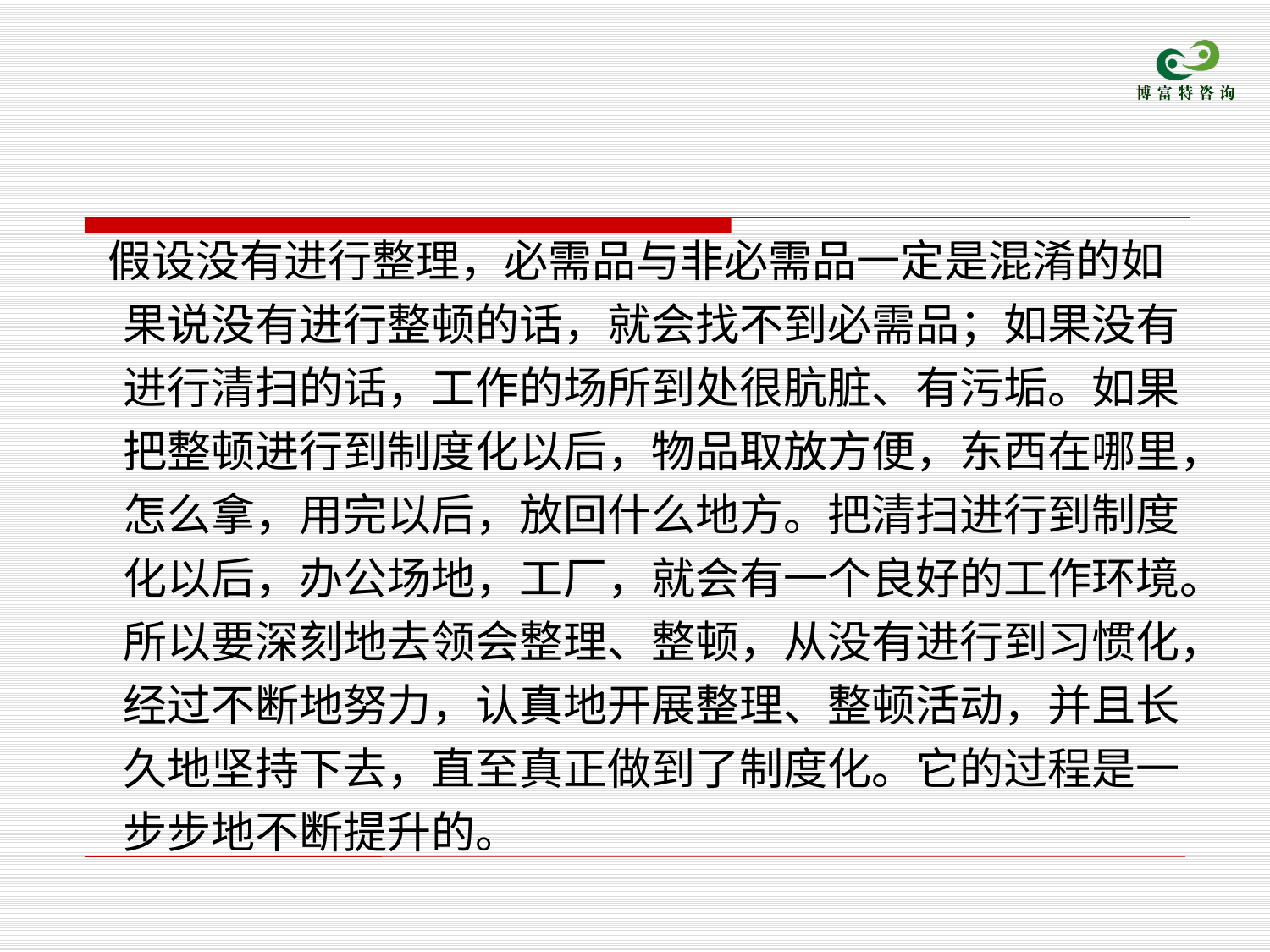

假设没有进行整理，必需品与非必需品一定是混淆的如果说没有进行整顿的话，就会找不到必需品；如果没有进行清扫的话，工作的场所到处很肮脏、有污垢。如果把整顿进行到制度化以后，物品取放方便，东西在哪里，怎么拿，用完以后，放回什么地方。把清扫进行到制度化以后，办公场地，工厂，就会有一个良好的工作环境。所以要深刻地去领会整理、整顿，从没有进行到习惯化，经过不断地努力，认真地开展整理、整顿活动，并且长久地坚持下去，直至真正做到了制度化。它的过程是一步步地不断提升的。
222